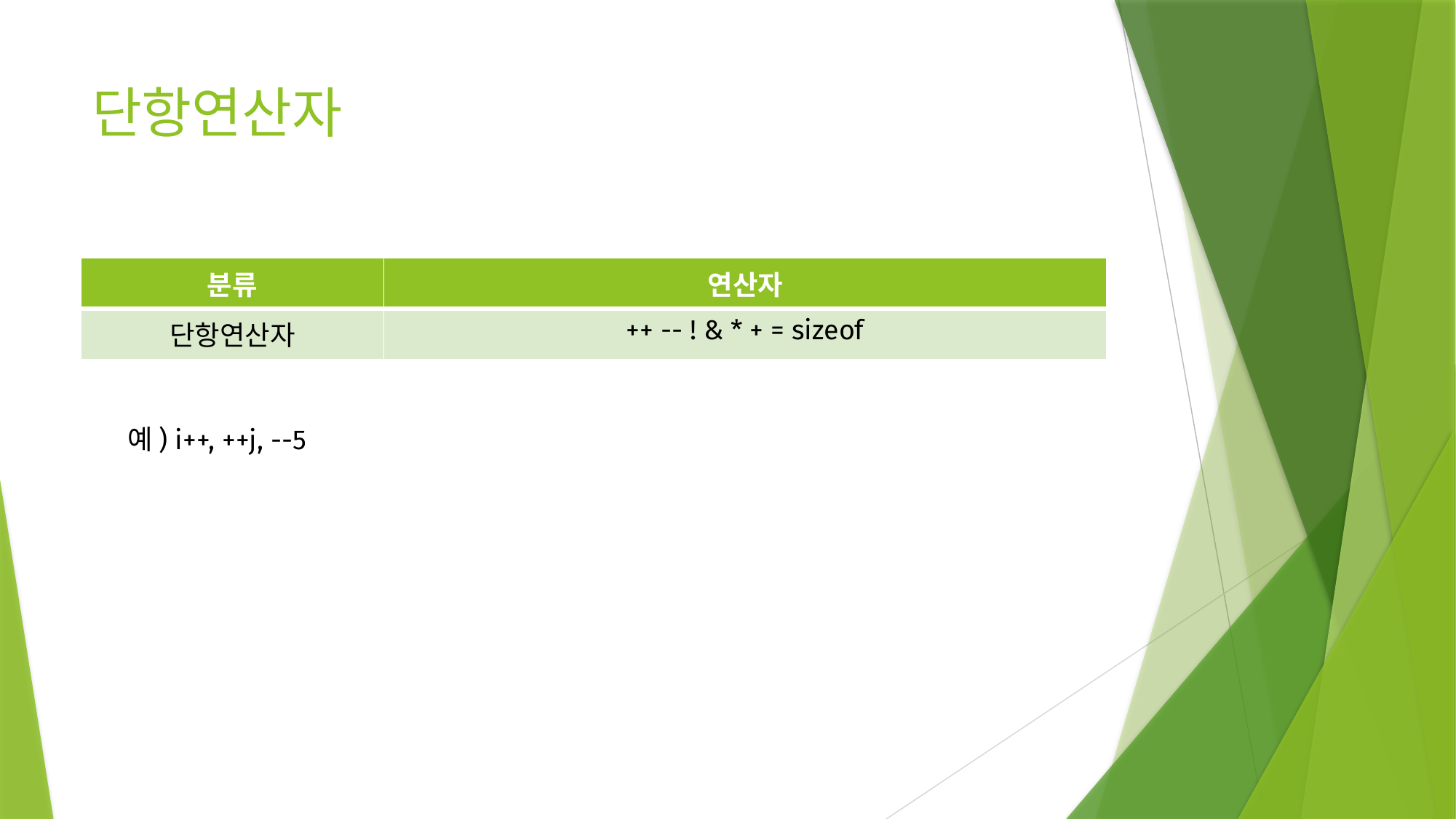

# 단항연산자
| 분류 | 연산자 |
| --- | --- |
| 단항연산자 | ++ -- ! & \* + = sizeof |
예) i++, ++j, --5